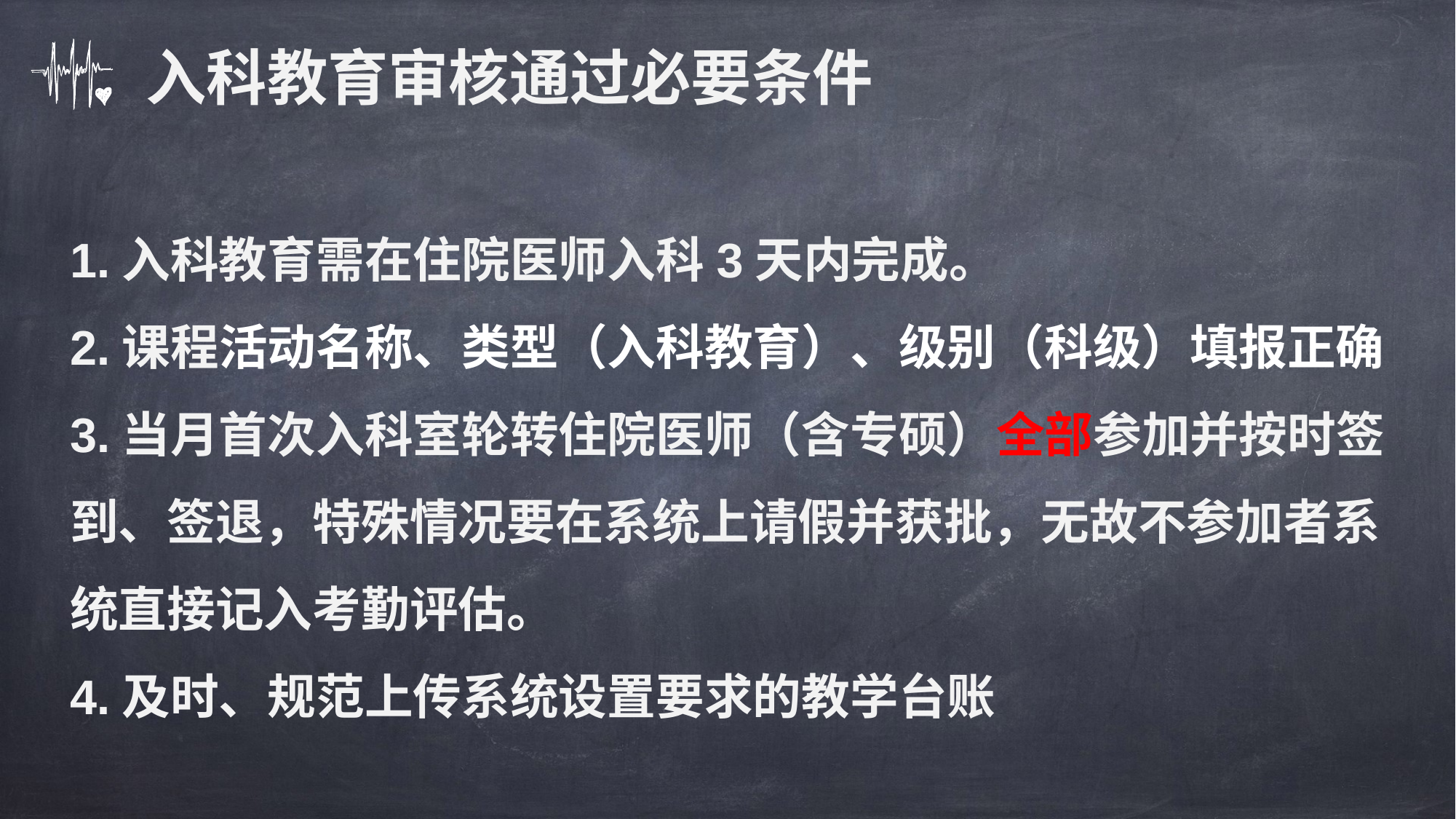

入科教育审核通过必要条件
1.入科教育需在住院医师入科3天内完成。
2.课程活动名称、类型（入科教育）、级别（科级）填报正确
3.当月首次入科室轮转住院医师（含专硕）全部参加并按时签到、签退，特殊情况要在系统上请假并获批，无故不参加者系统直接记入考勤评估。
4.及时、规范上传系统设置要求的教学台账